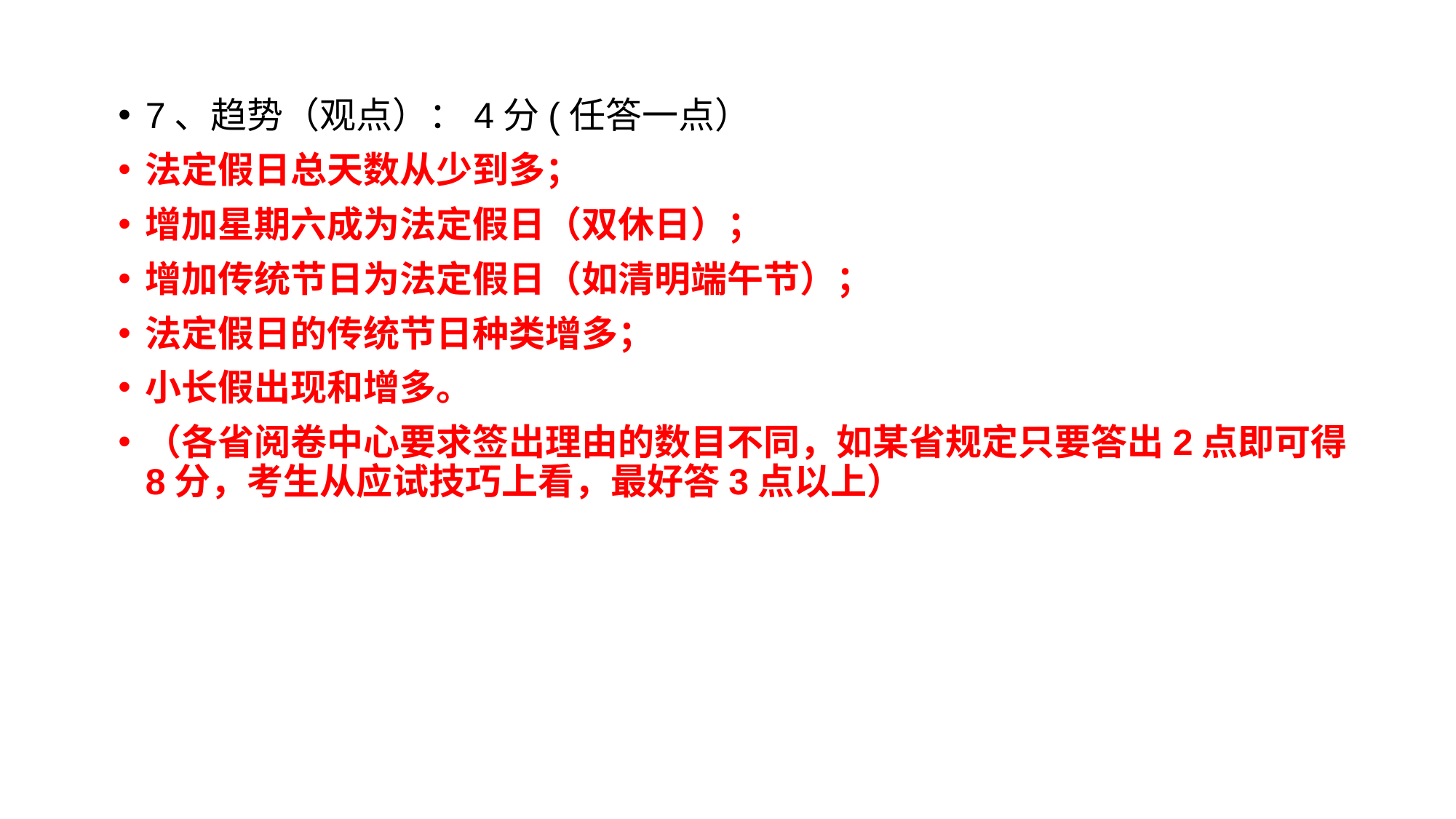

7、趋势（观点）：4分(任答一点）
法定假日总天数从少到多；
增加星期六成为法定假日（双休日）；
增加传统节日为法定假日（如清明端午节）；
法定假日的传统节日种类增多；
小长假出现和增多。
（各省阅卷中心要求签出理由的数目不同，如某省规定只要答出2点即可得8分，考生从应试技巧上看，最好答3点以上）